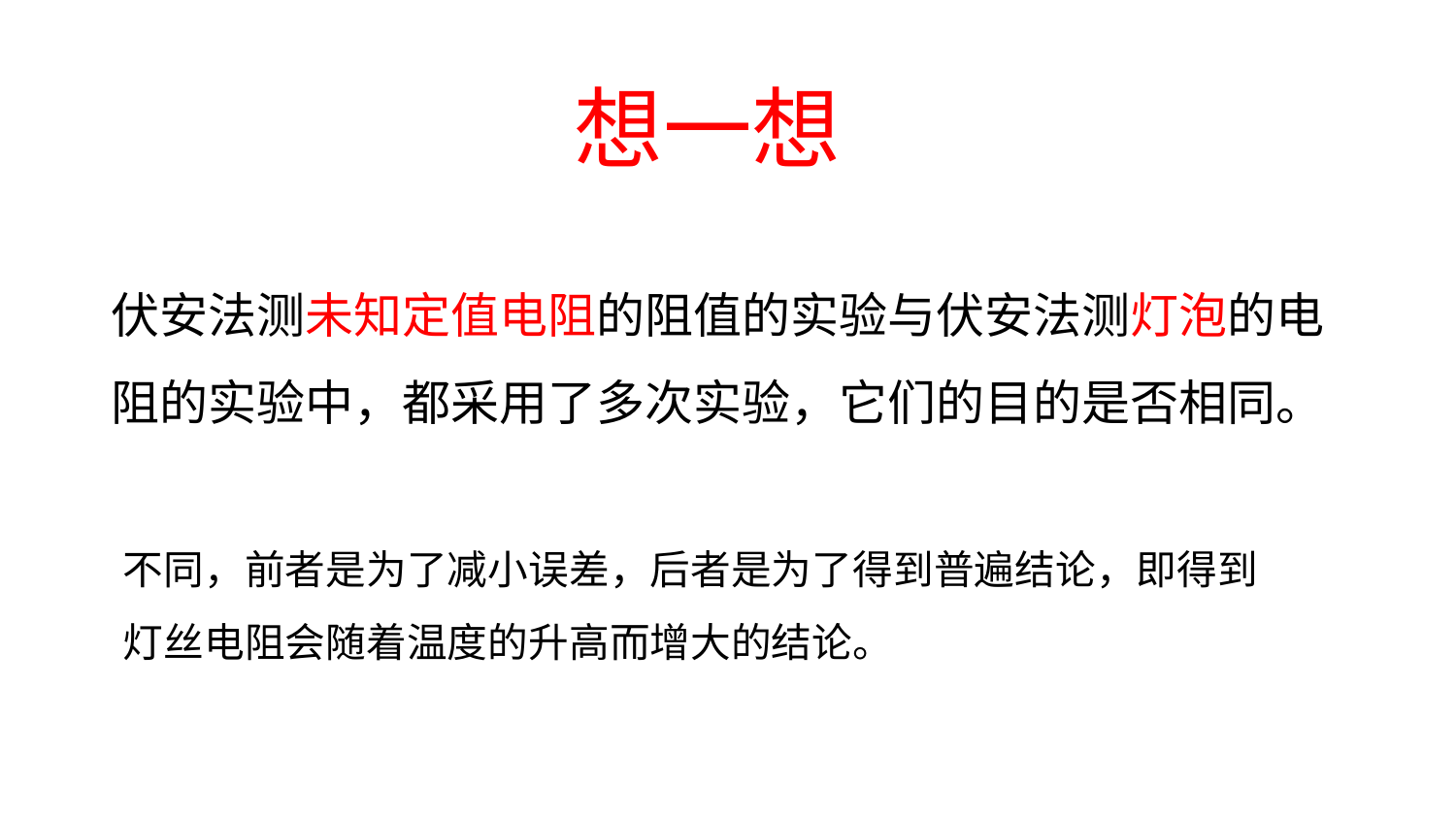

想一想
伏安法测未知定值电阻的阻值的实验与伏安法测灯泡的电阻的实验中，都采用了多次实验，它们的目的是否相同。
不同，前者是为了减小误差，后者是为了得到普遍结论，即得到灯丝电阻会随着温度的升高而增大的结论。